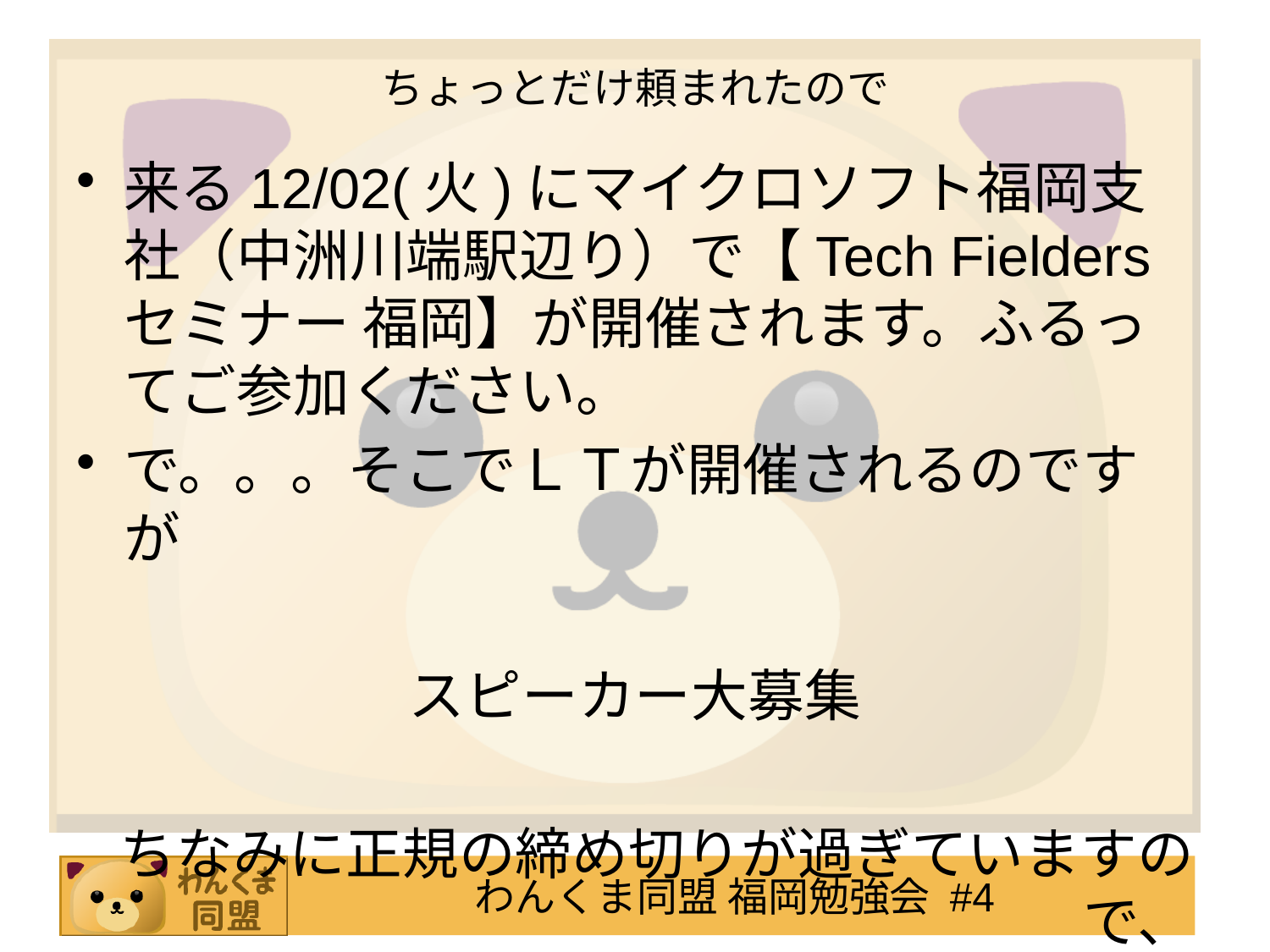

# ちょっとだけ頼まれたので
来る12/02(火)にマイクロソフト福岡支社（中洲川端駅辺り）で【Tech Fielders セミナー 福岡】が開催されます。ふるってご参加ください。
で。。。そこでＬＴが開催されるのですが

スピーカー大募集

ちなみに正規の締め切りが過ぎていますので、
虚蝉宛までご連絡を＾＾；